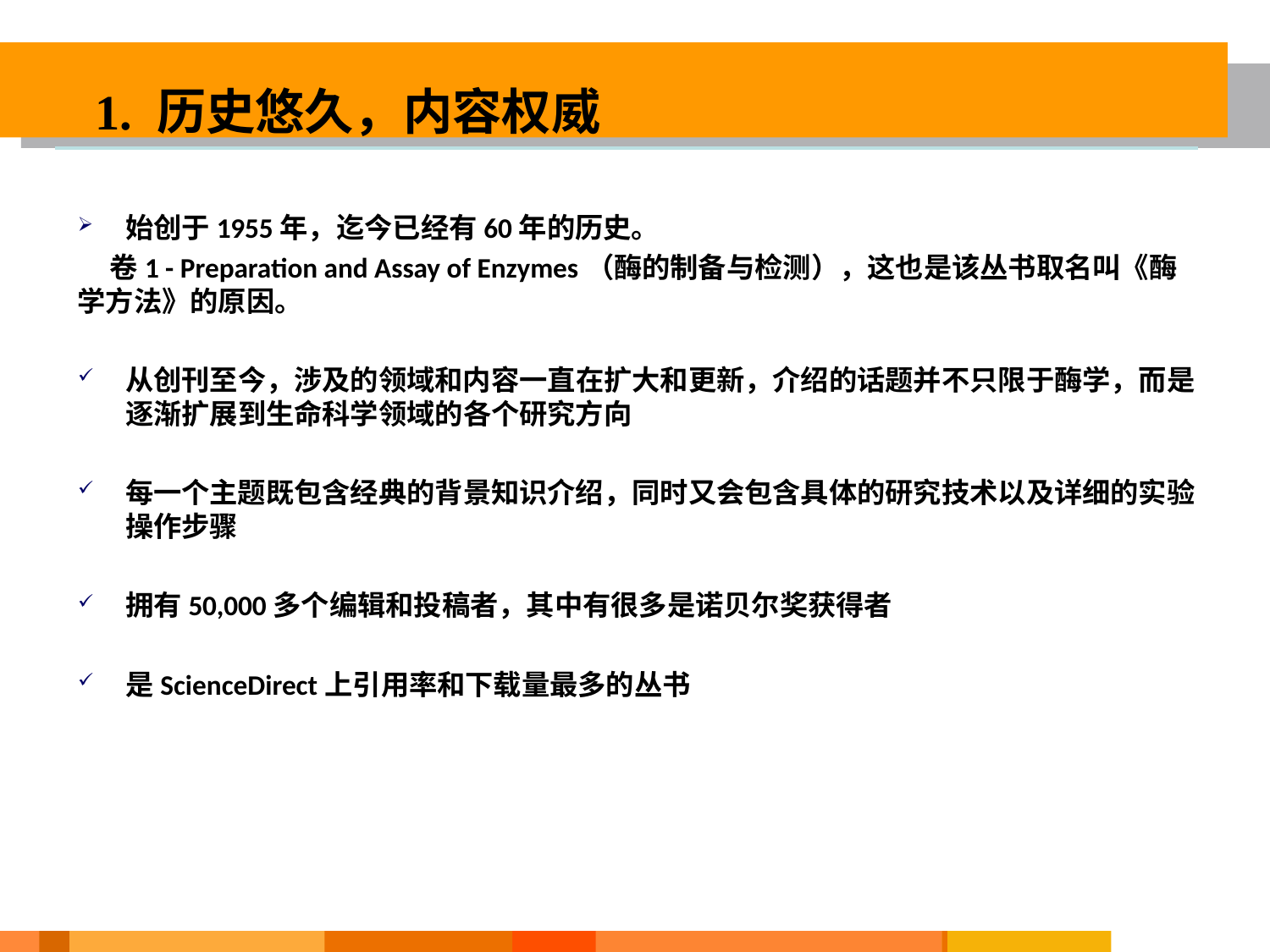

1. 历史悠久，内容权威
#
始创于1955年，迄今已经有60年的历史。
    卷1 - Preparation and Assay of Enzymes（酶的制备与检测），这也是该丛书取名叫《酶学方法》的原因。

从创刊至今，涉及的领域和内容一直在扩大和更新，介绍的话题并不只限于酶学，而是逐渐扩展到生命科学领域的各个研究方向

每一个主题既包含经典的背景知识介绍，同时又会包含具体的研究技术以及详细的实验操作步骤

拥有50,000多个编辑和投稿者，其中有很多是诺贝尔奖获得者

是ScienceDirect上引用率和下载量最多的丛书